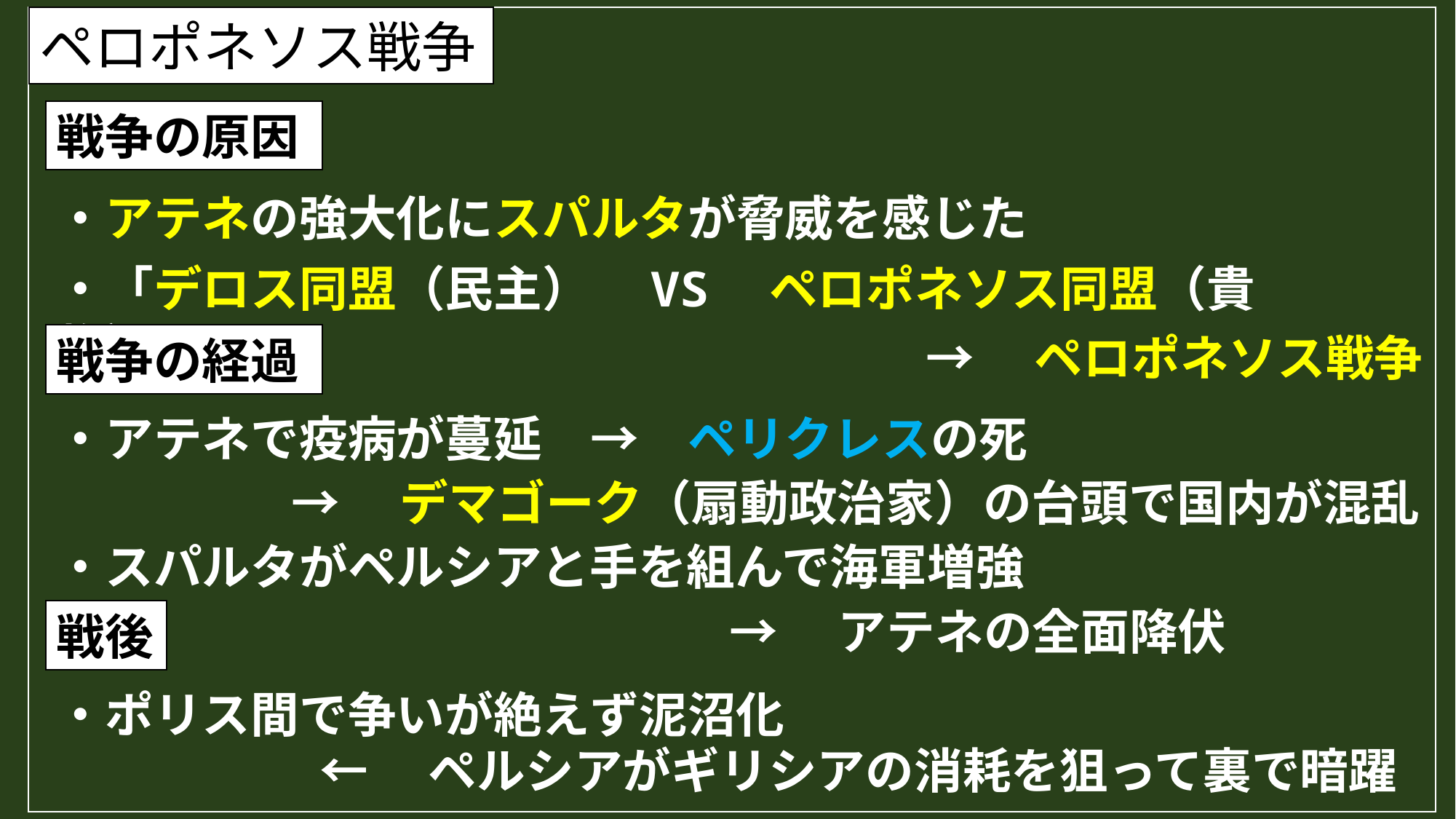

ペロポネソス戦争
戦争の原因
・アテネの強大化にスパルタが脅威を感じた
・「デロス同盟（民主）　VS　ペロポネソス同盟（貴族）」
→　ペロポネソス戦争
戦争の経過
・アテネで疫病が蔓延　→　ペリクレスの死
→　デマゴーク（扇動政治家）の台頭で国内が混乱
・スパルタがペルシアと手を組んで海軍増強
→　アテネの全面降伏
戦後
・ポリス間で争いが絶えず泥沼化
←　ペルシアがギリシアの消耗を狙って裏で暗躍